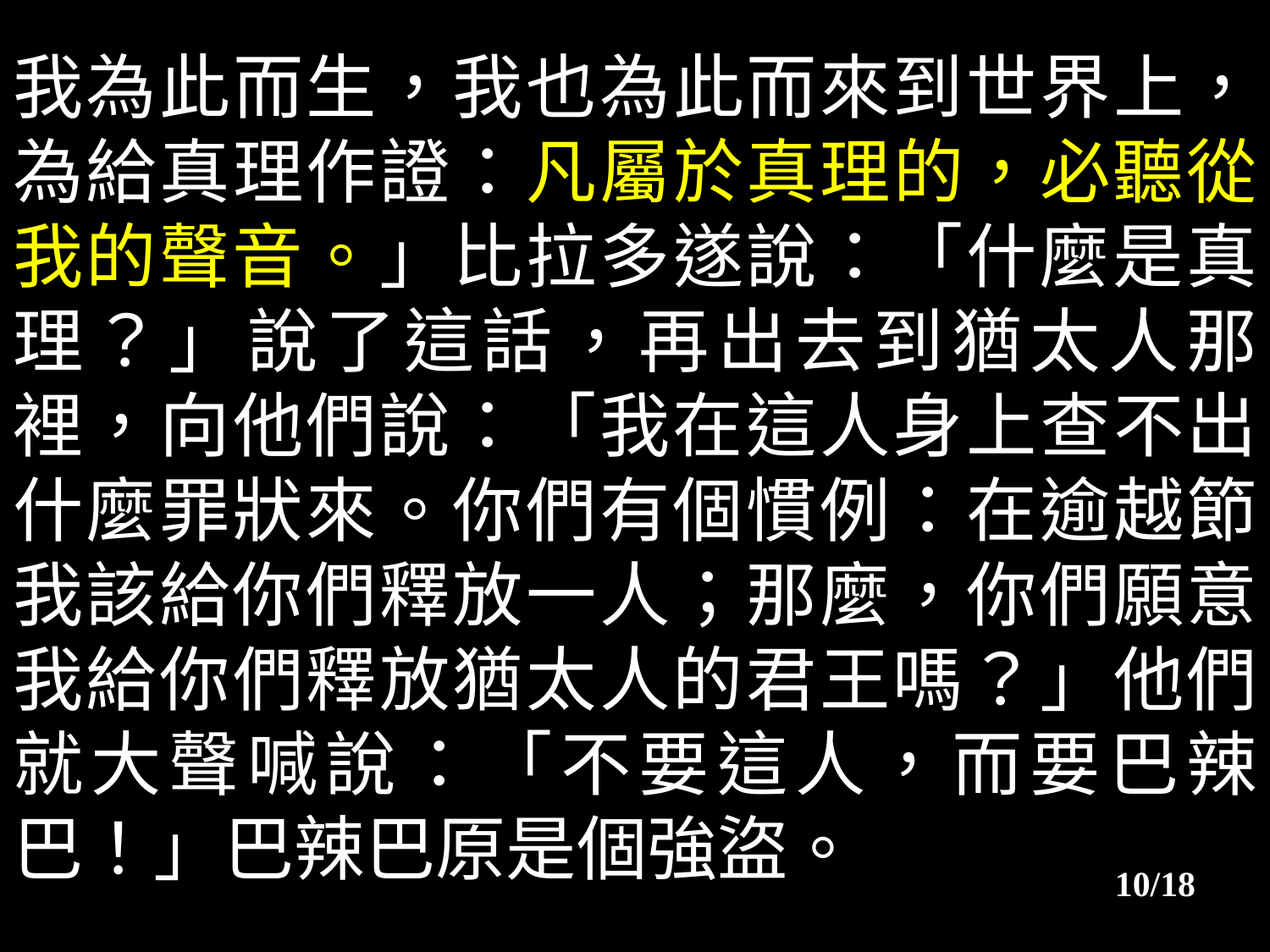

我為此而生，我也為此而來到世界上，為給真理作證：凡屬於真理的，必聽從我的聲音。」比拉多遂說：「什麼是真理？」說了這話，再出去到猶太人那裡，向他們說：「我在這人身上查不出什麼罪狀來。你們有個慣例：在逾越節我該給你們釋放一人；那麼，你們願意我給你們釋放猶太人的君王嗎？」他們就大聲喊說：「不要這人，而要巴辣巴！」巴辣巴原是個強盜。
10/18